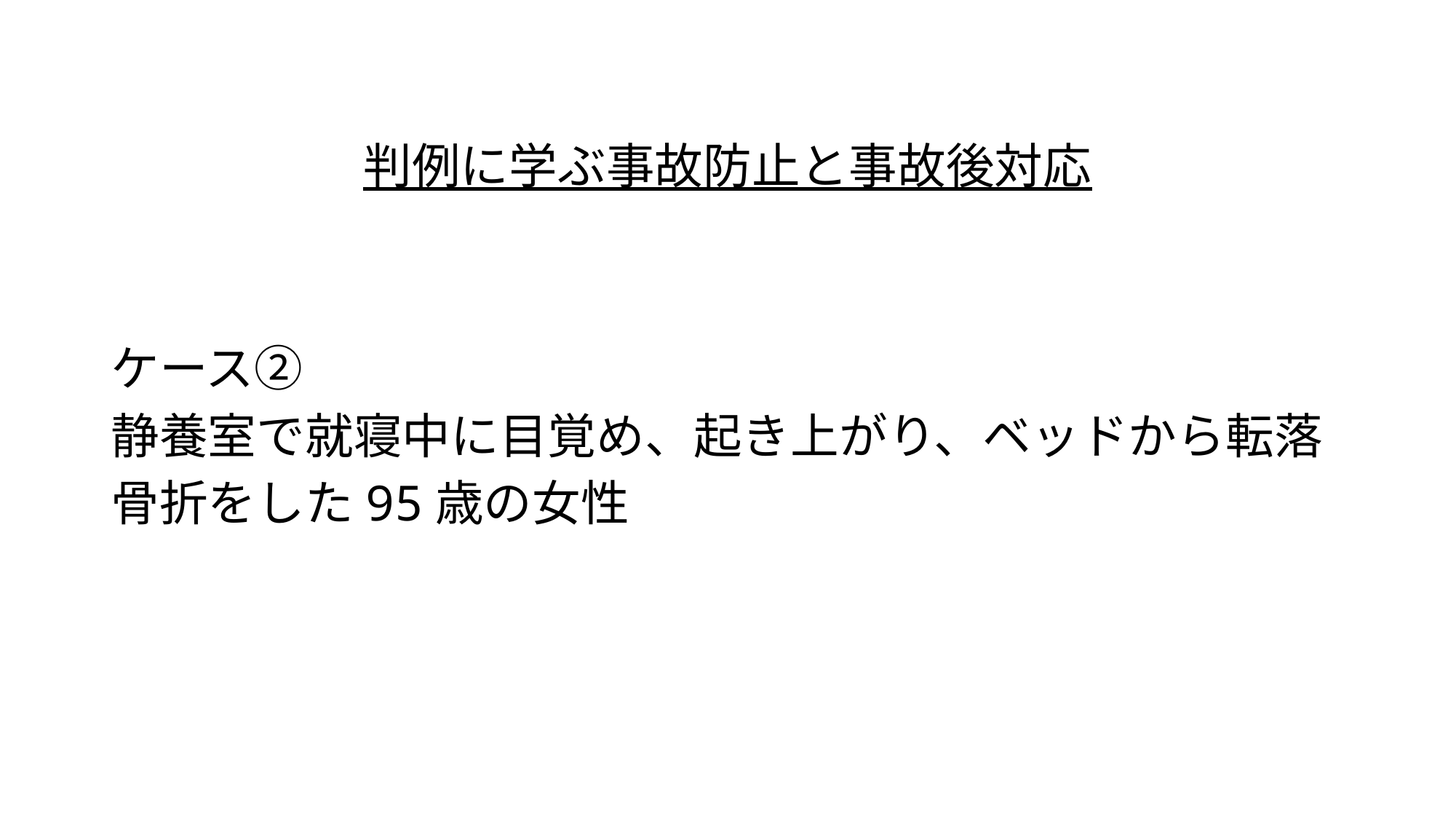

判例に学ぶ事故防止と事故後対応

ケース②
静養室で就寝中に目覚め、起き上がり、ベッドから転落
骨折をした95歳の女性